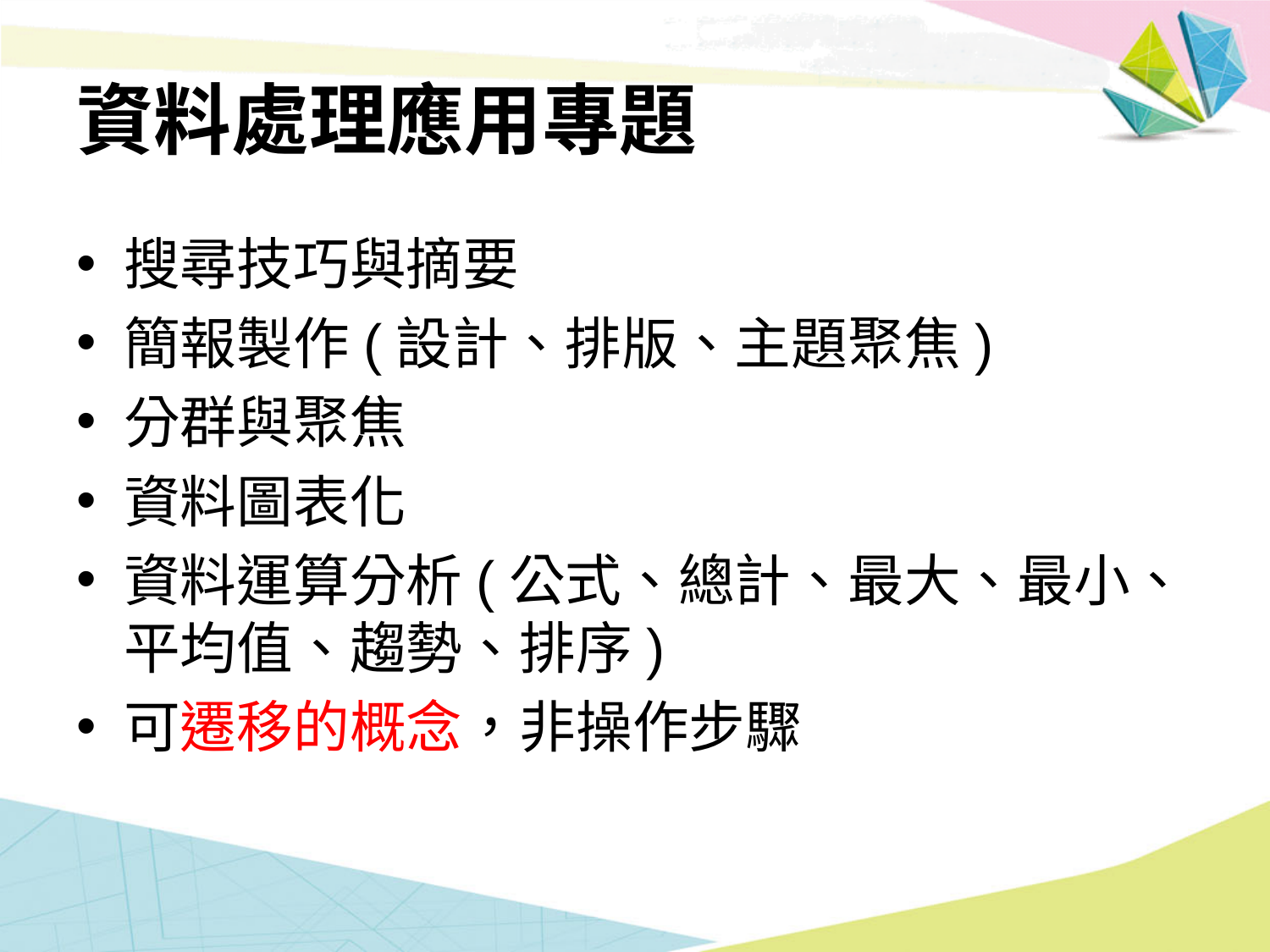

# 資料處理應用專題
搜尋技巧與摘要
簡報製作(設計、排版、主題聚焦)
分群與聚焦
資料圖表化
資料運算分析(公式、總計、最大、最小、平均值、趨勢、排序)
可遷移的概念，非操作步驟